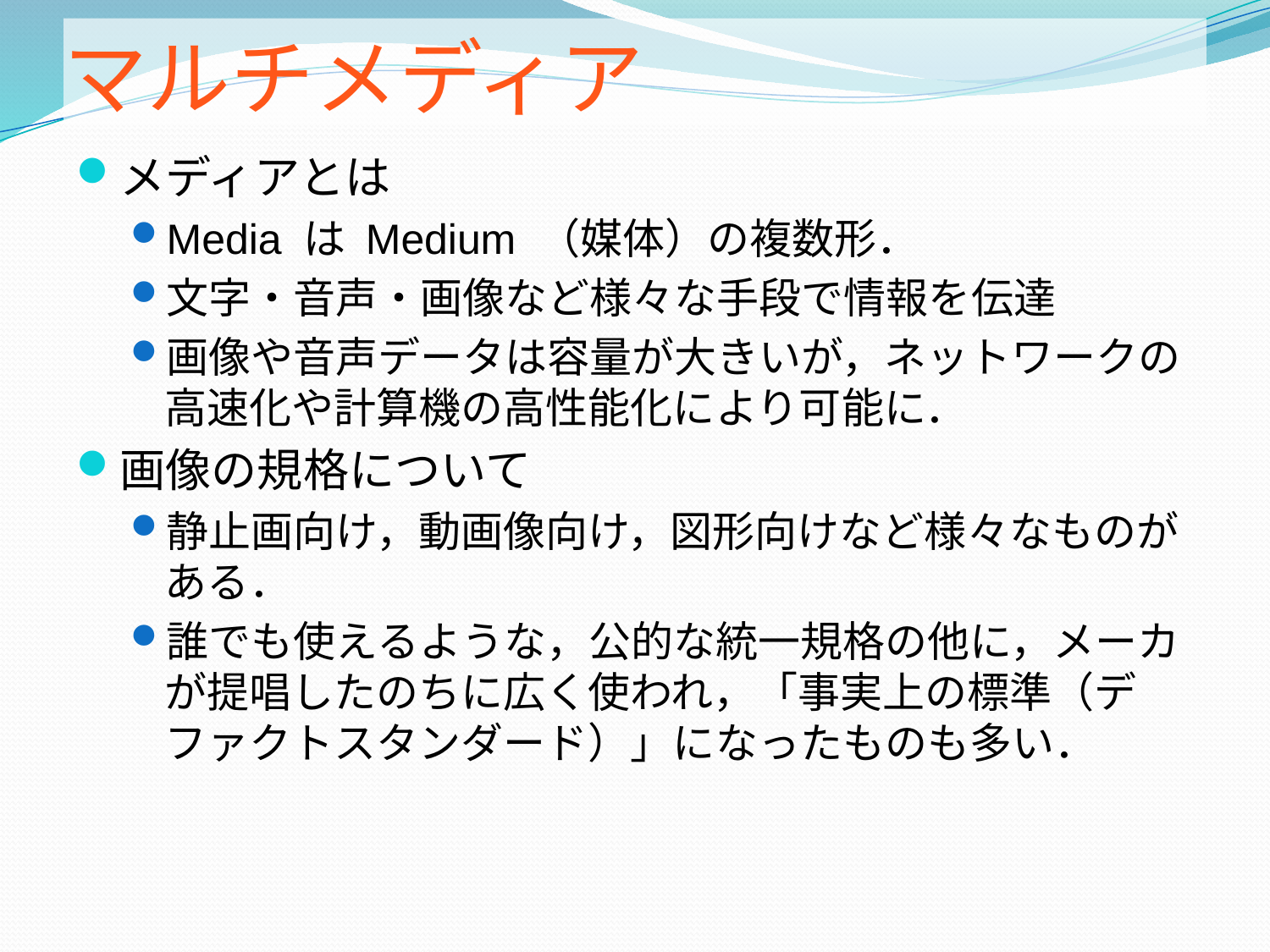

# マルチメディア
メディアとは
Media は Medium （媒体）の複数形．
文字・音声・画像など様々な手段で情報を伝達
画像や音声データは容量が大きいが，ネットワークの高速化や計算機の高性能化により可能に．
画像の規格について
静止画向け，動画像向け，図形向けなど様々なものがある．
誰でも使えるような，公的な統一規格の他に，メーカが提唱したのちに広く使われ，「事実上の標準（デファクトスタンダード）」になったものも多い．